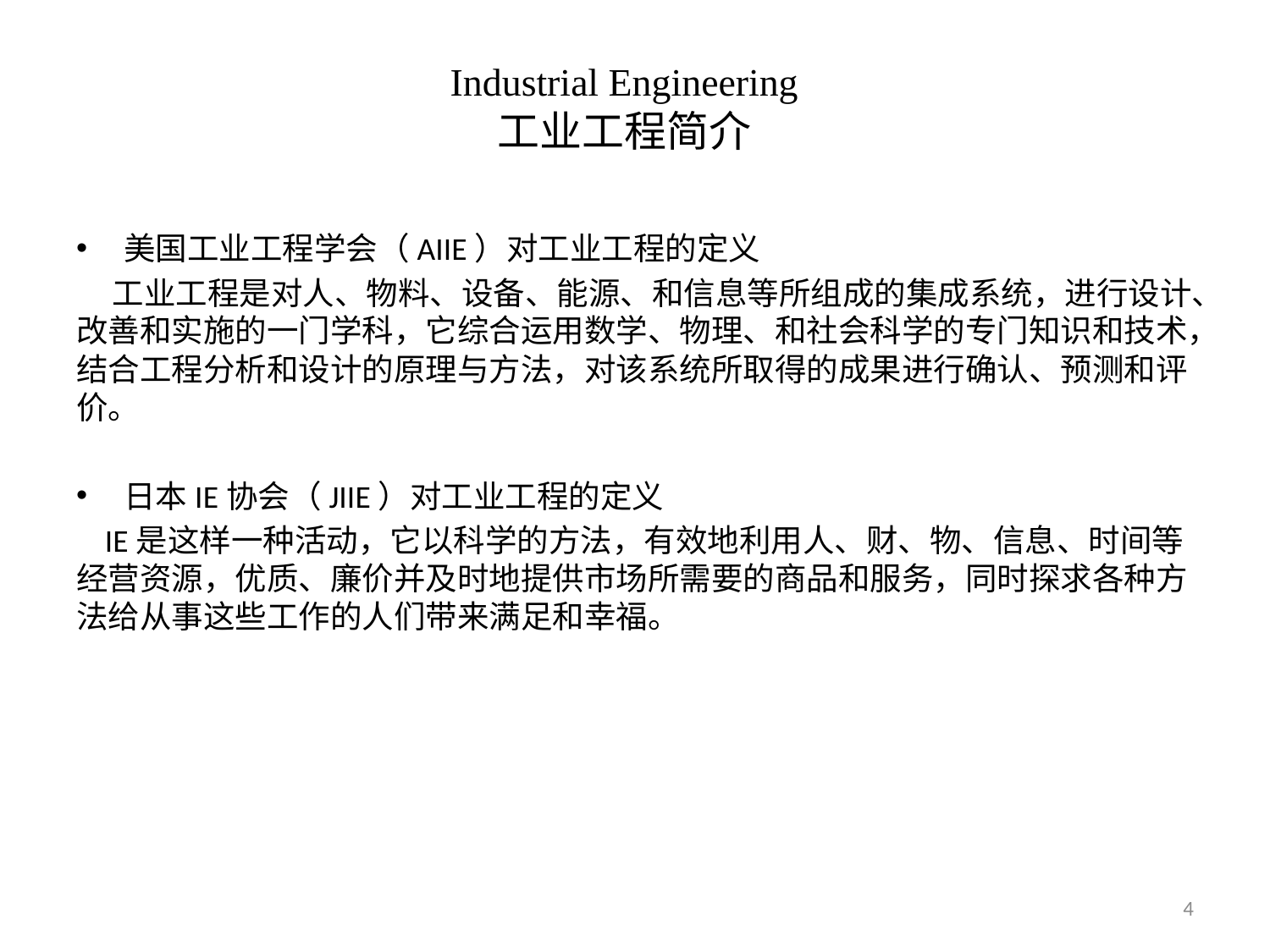

# Industrial Engineering 工业工程简介
美国工业工程学会（AIIE）对工业工程的定义
    工业工程是对人、物料、设备、能源、和信息等所组成的集成系统，进行设计、改善和实施的一门学科，它综合运用数学、物理、和社会科学的专门知识和技术，结合工程分析和设计的原理与方法，对该系统所取得的成果进行确认、预测和评价。

日本IE协会（JIIE）对工业工程的定义
    IE是这样一种活动，它以科学的方法，有效地利用人、财、物、信息、时间等经营资源，优质、廉价并及时地提供市场所需要的商品和服务，同时探求各种方法给从事这些工作的人们带来满足和幸福。

4